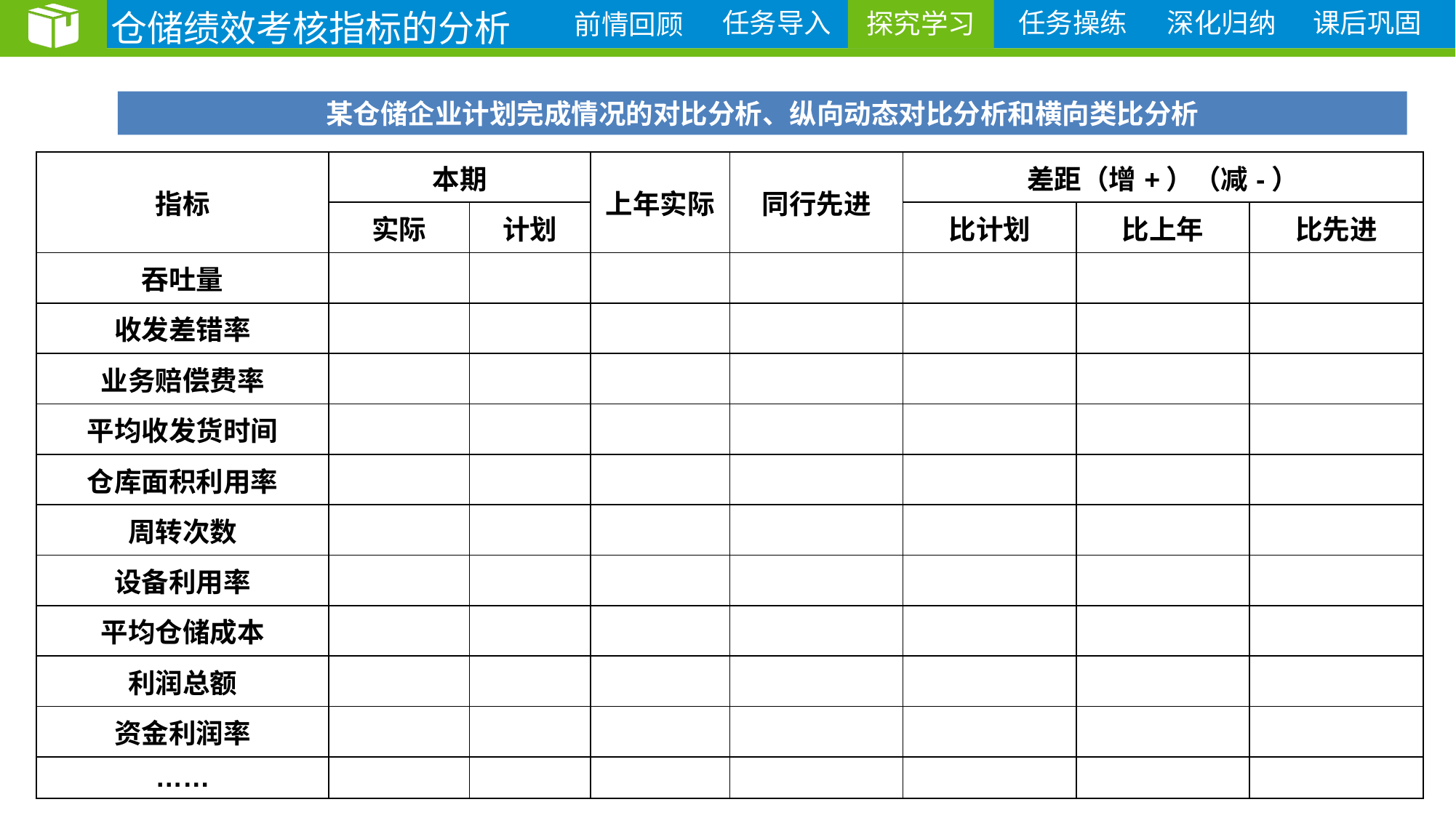

仓储绩效考核指标的分析
探究学习
某仓储企业计划完成情况的对比分析、纵向动态对比分析和横向类比分析
| 指标 | 本期 |  | 上年实际 | 同行先进 | 差距（增+）（减-） |  |  |
| --- | --- | --- | --- | --- | --- | --- | --- |
|  | 实际 | 计划 |  |  | 比计划 | 比上年 | 比先进 |
| 吞吐量 |  |  |  |  |  |  |  |
| 收发差错率 |  |  |  |  |  |  |  |
| 业务赔偿费率 |  |  |  |  |  |  |  |
| 平均收发货时间 |  |  |  |  |  |  |  |
| 仓库面积利用率 |  |  |  |  |  |  |  |
| 周转次数 |  |  |  |  |  |  |  |
| 设备利用率 |  |  |  |  |  |  |  |
| 平均仓储成本 |  |  |  |  |  |  |  |
| 利润总额 |  |  |  |  |  |  |  |
| 资金利润率 |  |  |  |  |  |  |  |
| …… |  |  |  |  |  |  |  |